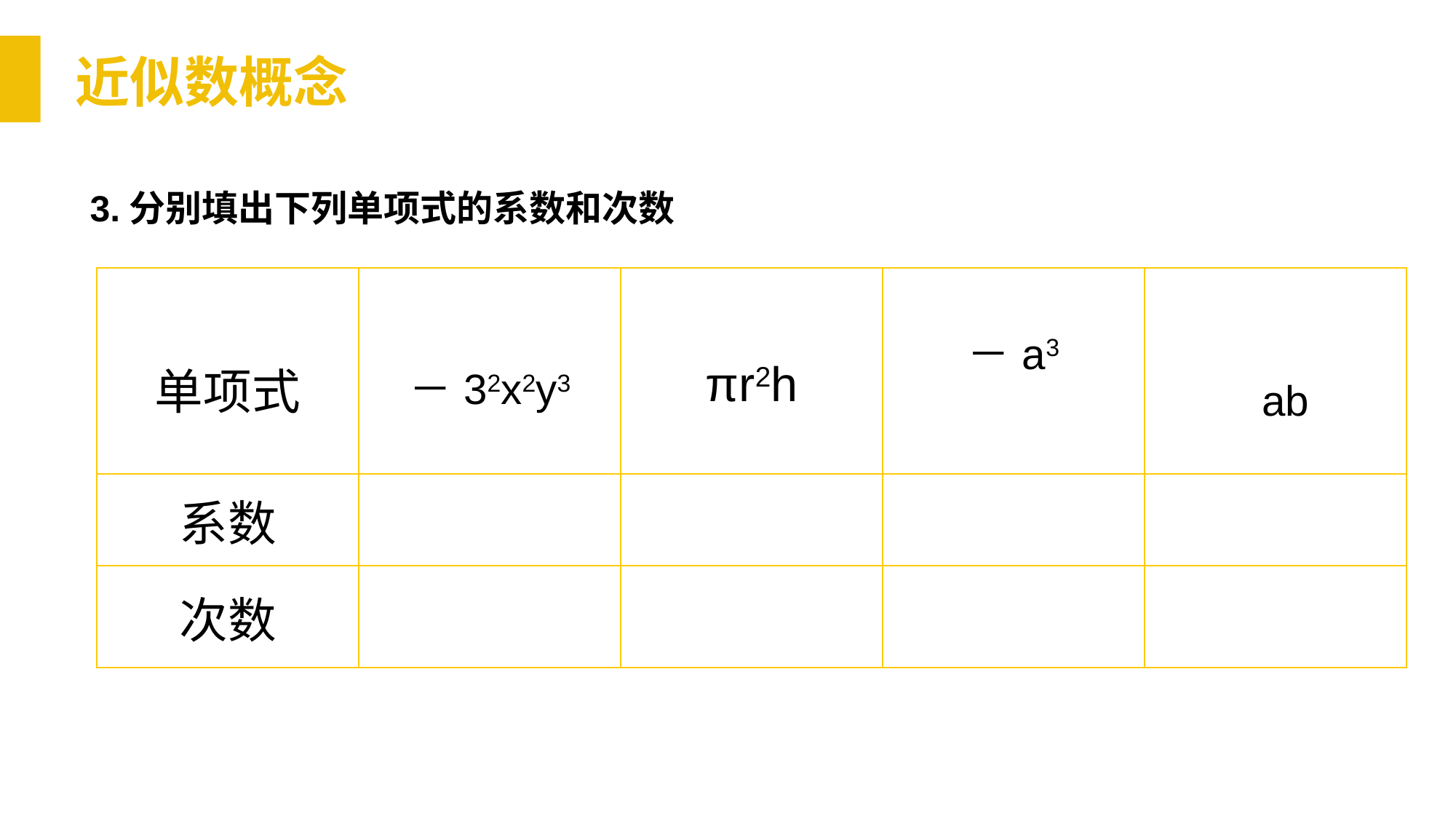

近似数概念
3.分别填出下列单项式的系数和次数
| 单项式 | －32x2y3 | πr2h | －a3 | ab |
| --- | --- | --- | --- | --- |
| 系数 |  |  |  |  |
| 次数 |  |  |  |  |